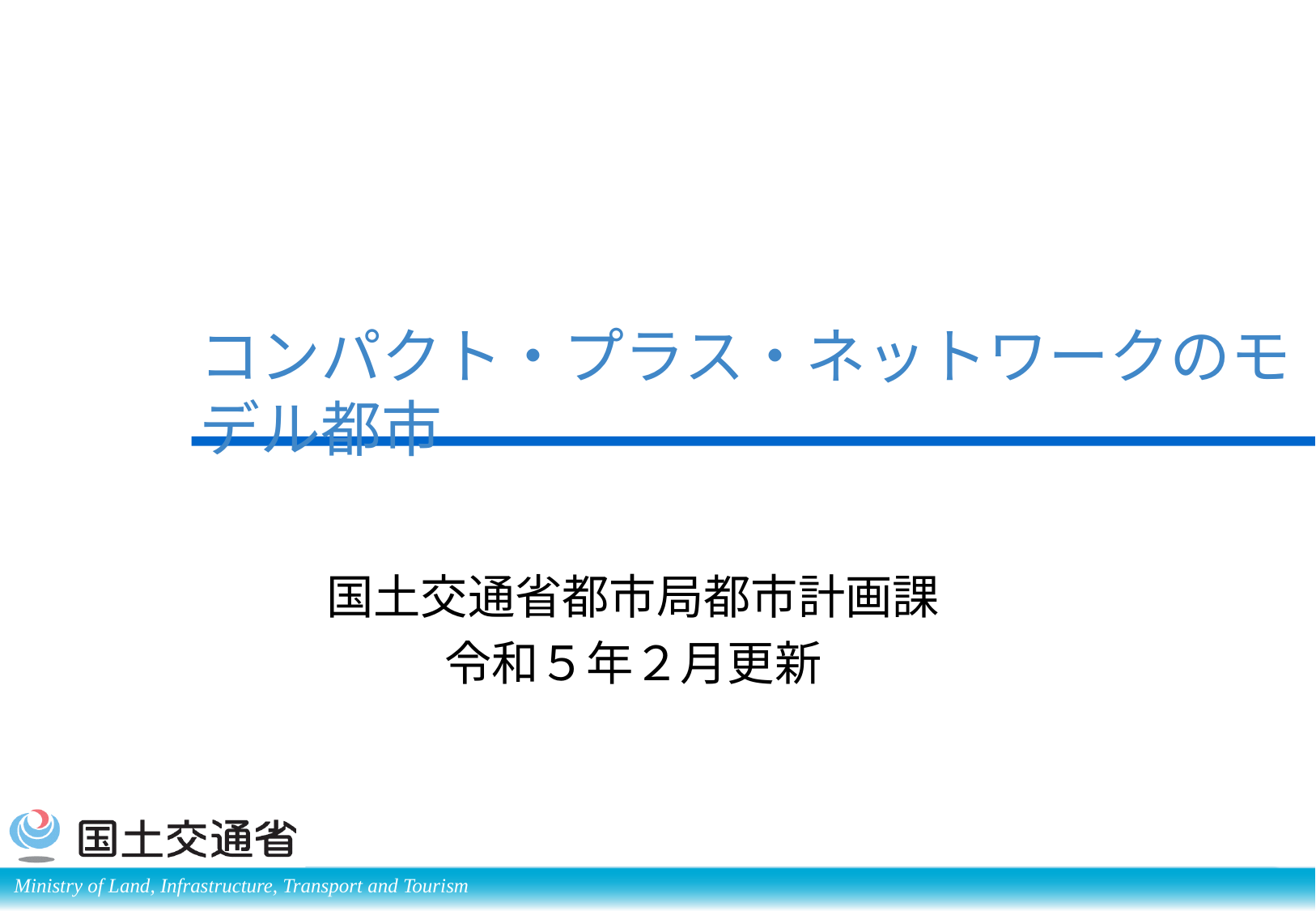

# コンパクト・プラス・ネットワークのモデル都市
国土交通省都市局都市計画課
令和５年２月更新